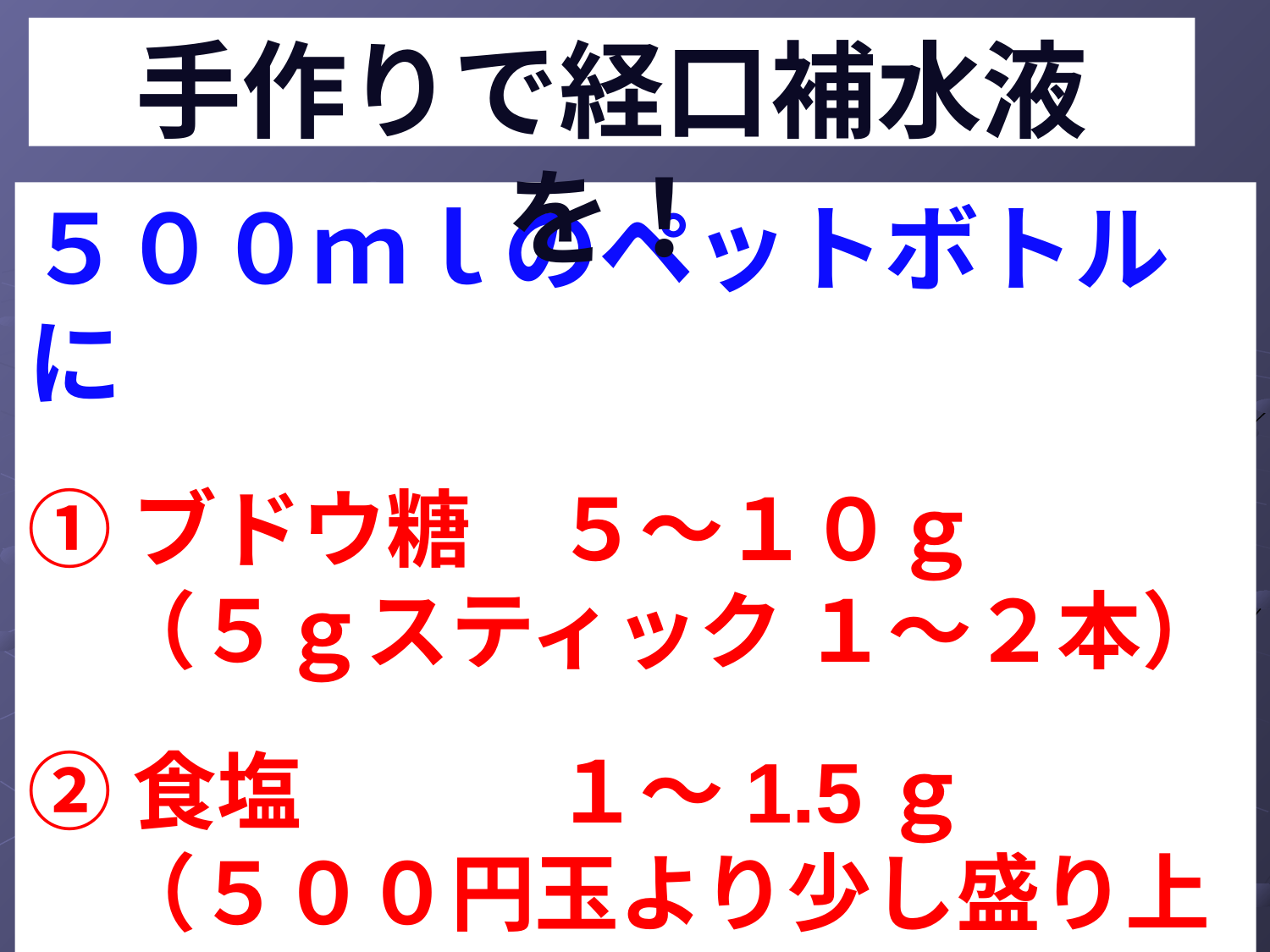

手作りで経口補水液を！
５００ｍｌのペットボトル に

①ブドウ糖　５～１０ｇ
　（５ｇスティック １～２本）

②食塩　　　１～1.5ｇ
　（５００円玉より少し盛り上がる）
12